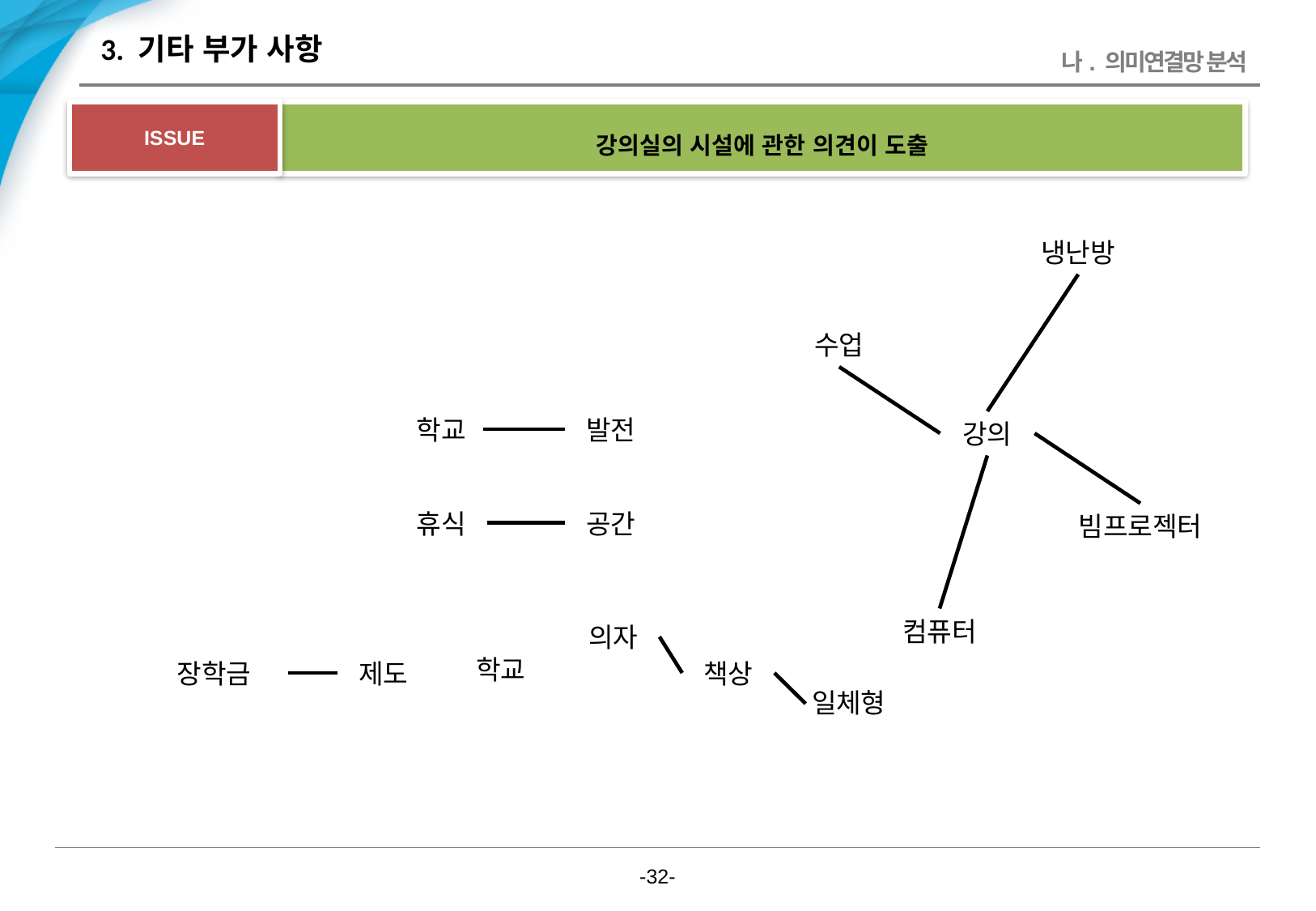

# 3. 기타 부가 사항
나. 의미연결망 분석
ISSUE
강의실의 시설에 관한 의견이 도출
냉난방
수업
학교
발전
강의
휴식
공간
빔프로젝터
컴퓨터
의자
학교
장학금
제도
책상
일체형
-32-